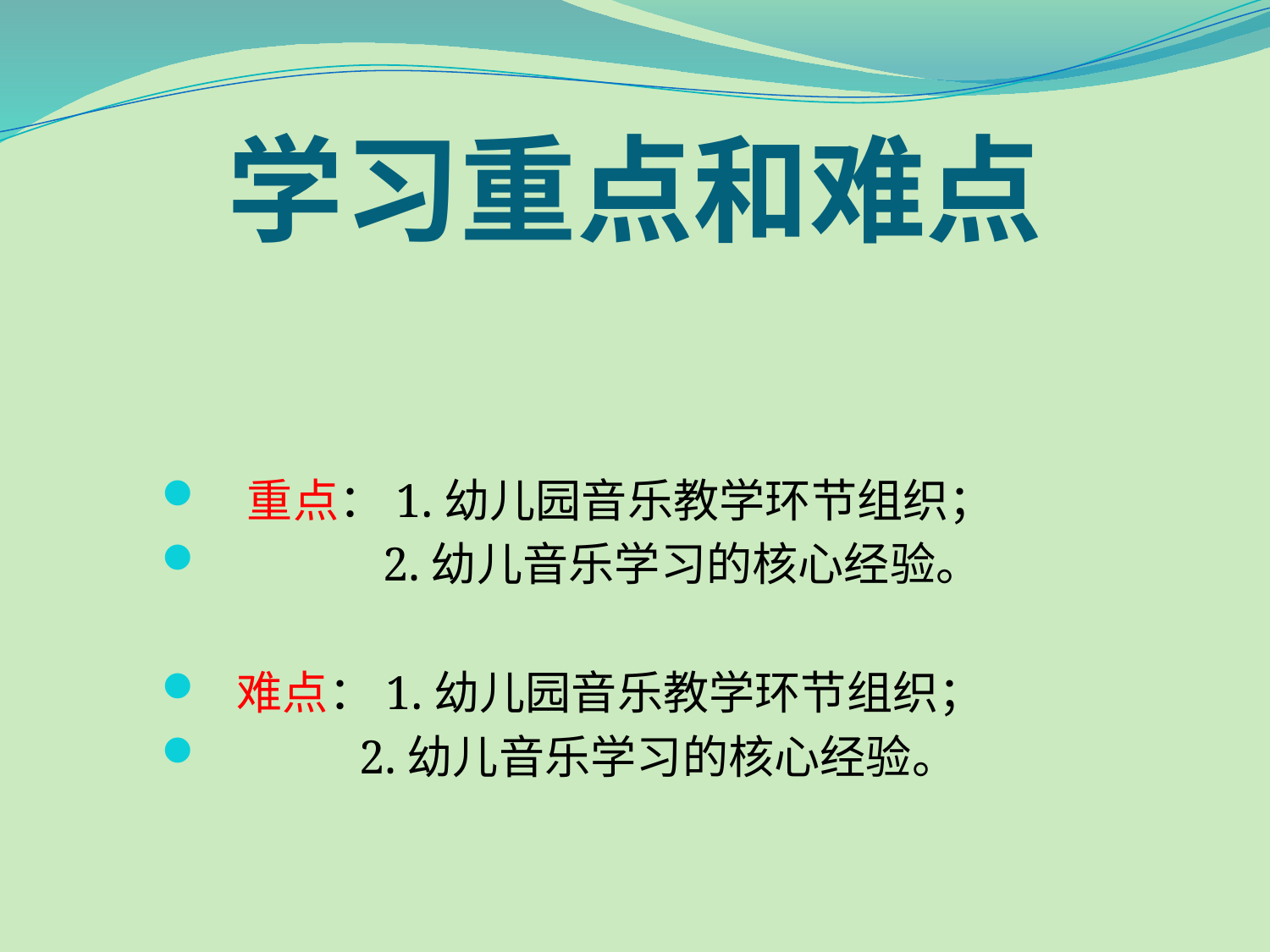

# 学习重点和难点

   重点：1.幼儿园音乐教学环节组织；
               2.幼儿音乐学习的核心经验。

  难点：1.幼儿园音乐教学环节组织；
             2.幼儿音乐学习的核心经验。